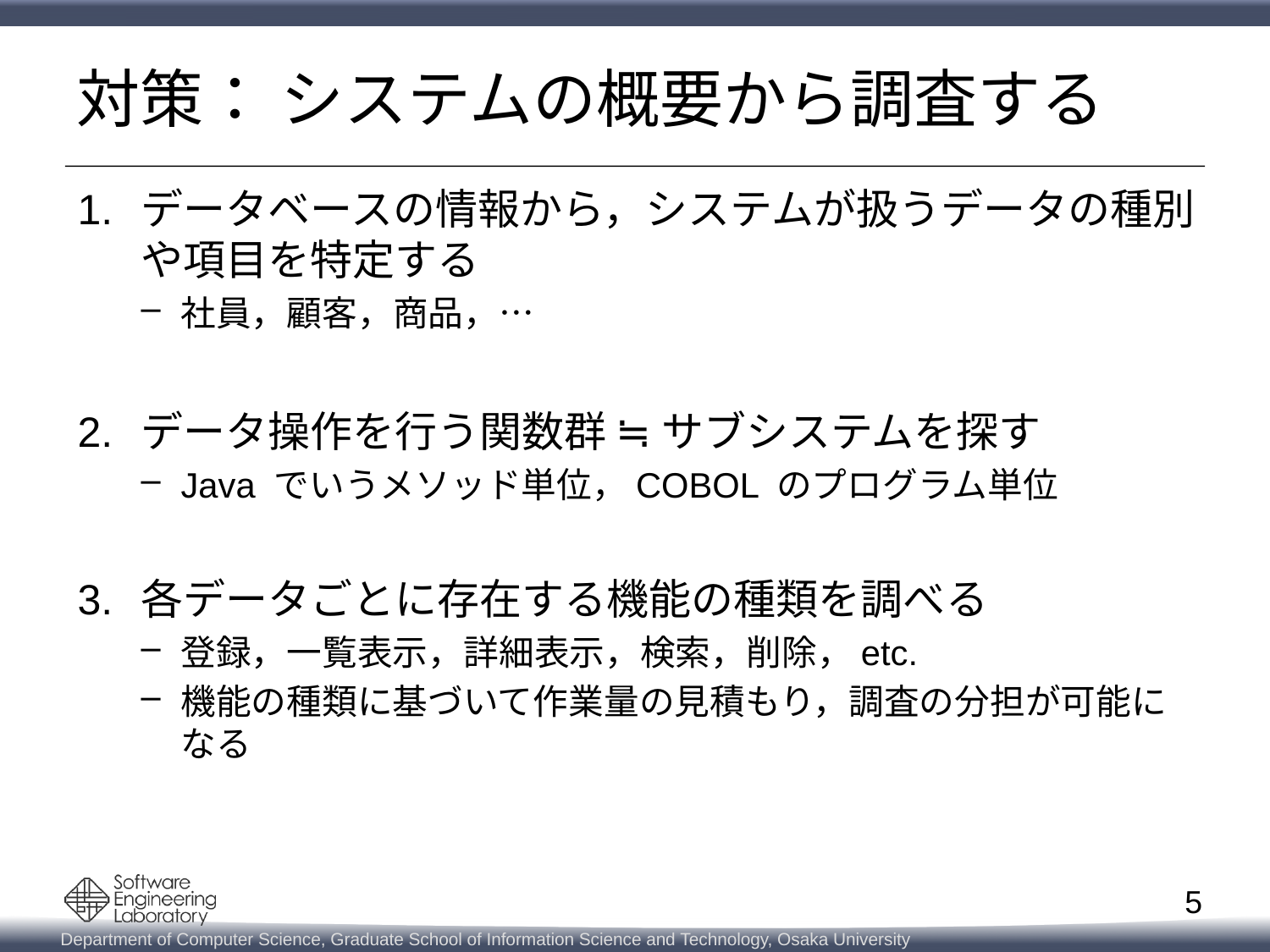

# 対策： システムの概要から調査する
データベースの情報から，システムが扱うデータの種別や項目を特定する
社員，顧客，商品，…

データ操作を行う関数群 ≒ サブシステムを探す
Java でいうメソッド単位，COBOL のプログラム単位

各データごとに存在する機能の種類を調べる
登録，一覧表示，詳細表示，検索，削除，etc.
機能の種類に基づいて作業量の見積もり，調査の分担が可能になる
5